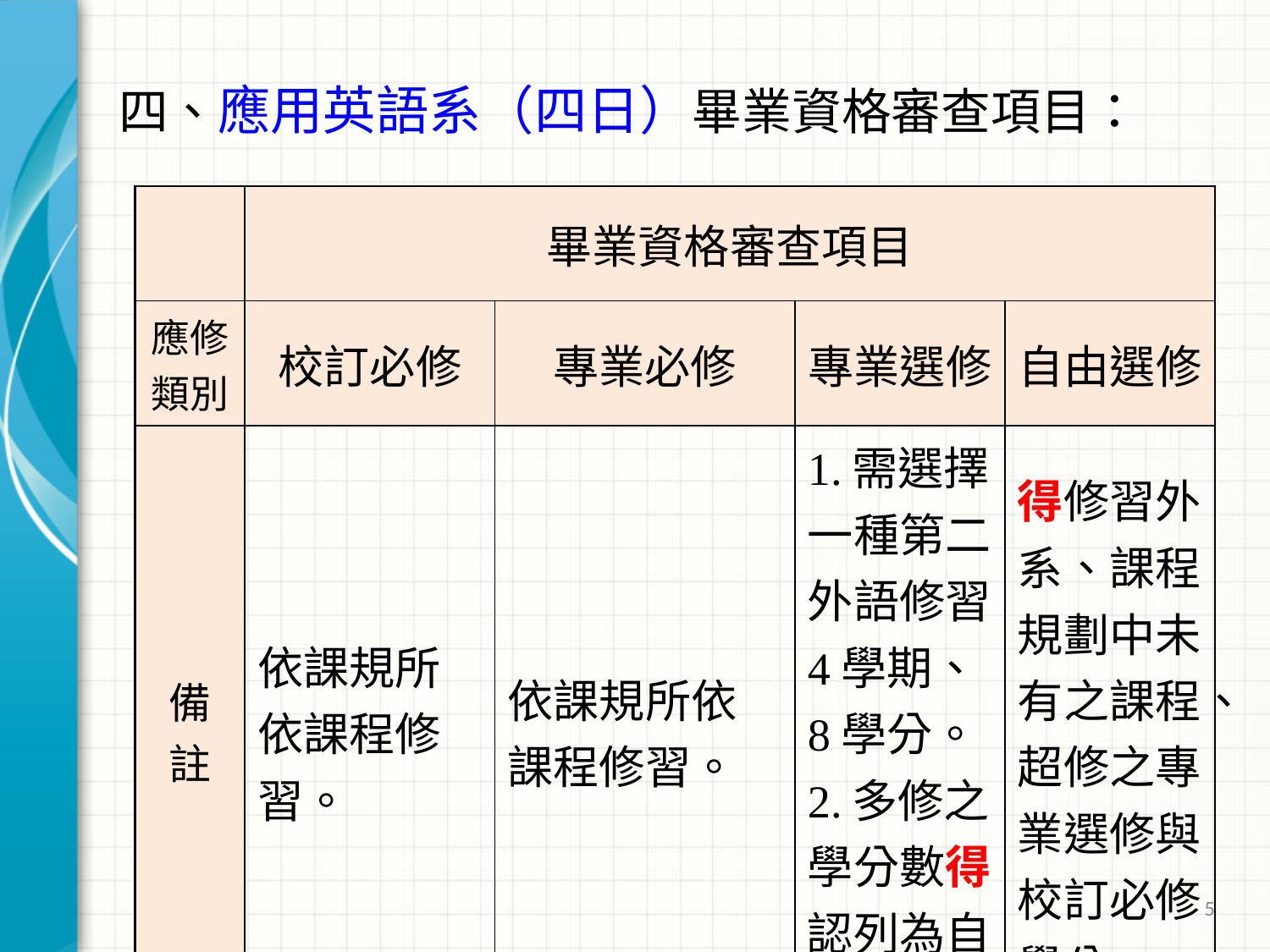

# 四、應用英語系（四日）畢業資格審查項目：
|  | 畢業資格審查項目 |  |  |  |
| --- | --- | --- | --- | --- |
| 應修類別 | 校訂必修 | 專業必修 | 專業選修 | 自由選修 |
| 備註 | 依課規所依課程修習。 | 依課規所依課程修習。 | 1.需選擇一種第二外語修習4學期、8學分。 2.多修之學分數得認列為自由選修 | 得修習外系、課程規劃中未有之課程、超修之專業選修與校訂必修學分 |
5